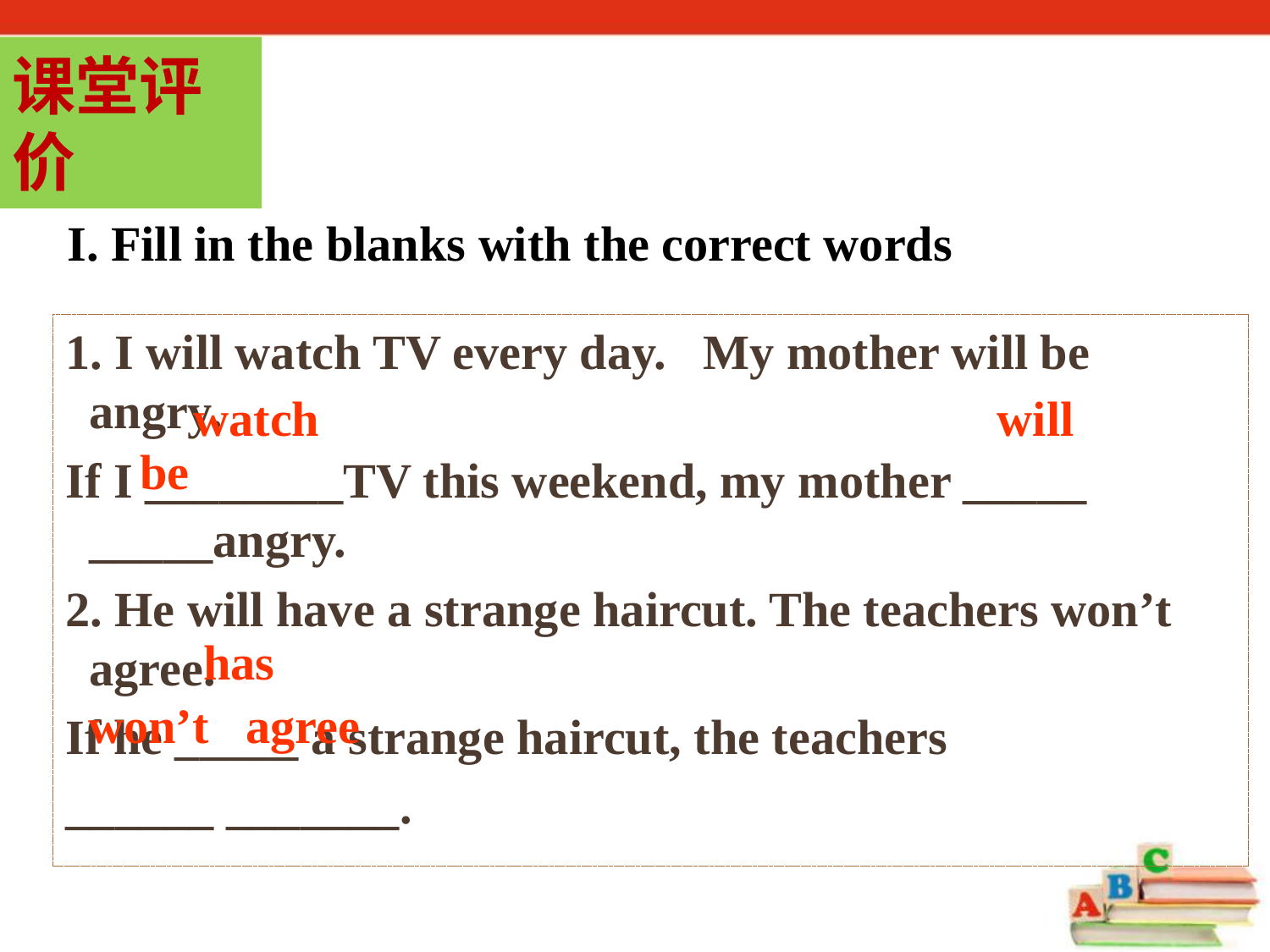

课堂评价
I. Fill in the blanks with the correct words
1. I will watch TV every day.   My mother will be angry.
If I ________TV this weekend, my mother _____ _____angry.
2. He will have a strange haircut. The teachers won’t agree.
If he _____ a strange haircut, the teachers
______ _______.
watch
will
be
has
won’t   agree